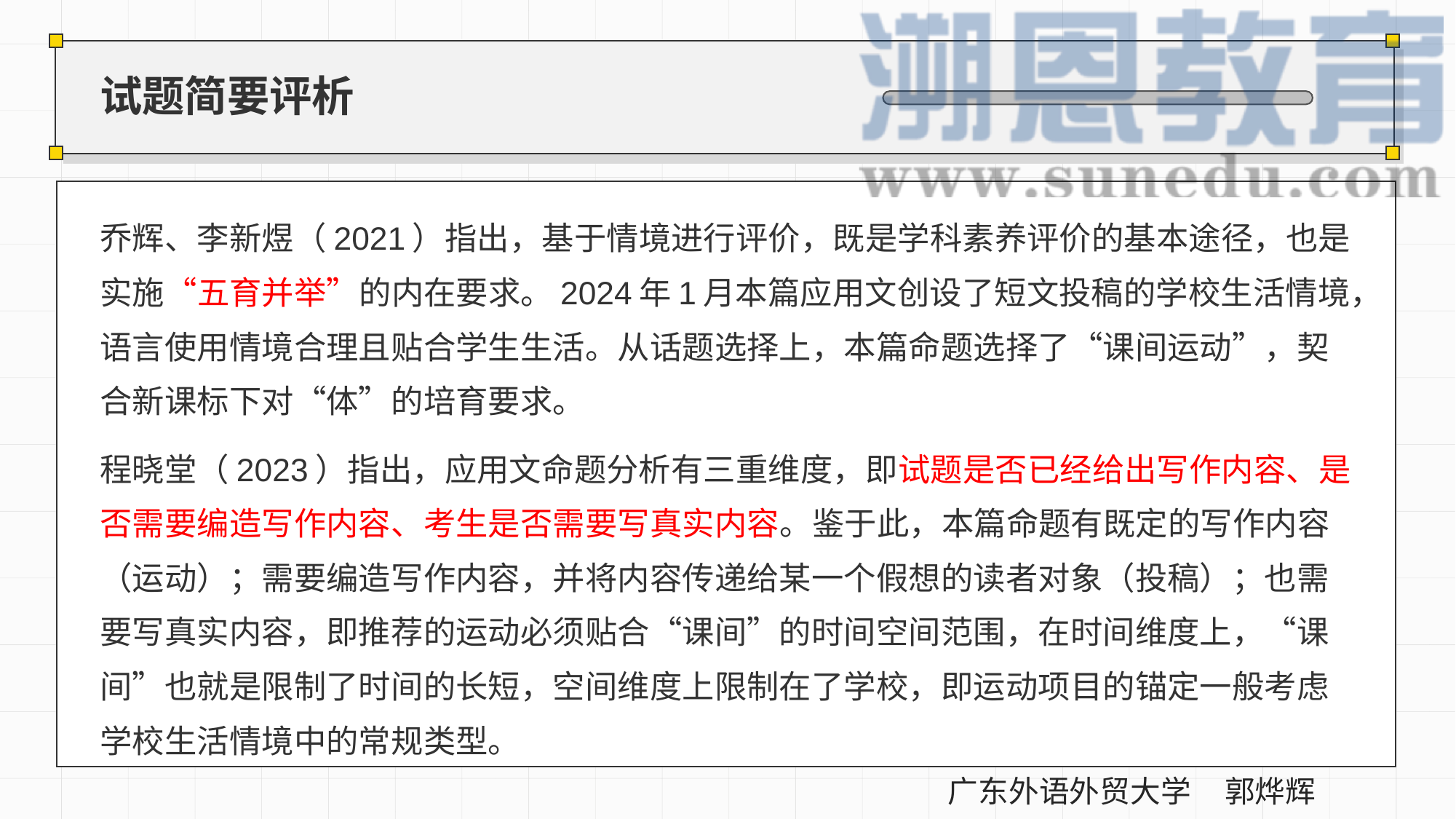

# 试题简要评析
乔辉、李新煜（2021）指出，基于情境进行评价，既是学科素养评价的基本途径，也是实施“五育并举”的内在要求。2024年1月本篇应用文创设了短文投稿的学校生活情境，语言使用情境合理且贴合学生生活。从话题选择上，本篇命题选择了“课间运动”，契合新课标下对“体”的培育要求。
程晓堂（2023）指出，应用文命题分析有三重维度，即试题是否已经给出写作内容、是否需要编造写作内容、考生是否需要写真实内容。鉴于此，本篇命题有既定的写作内容（运动）；需要编造写作内容，并将内容传递给某一个假想的读者对象（投稿）；也需要写真实内容，即推荐的运动必须贴合“课间”的时间空间范围，在时间维度上，“课间”也就是限制了时间的长短，空间维度上限制在了学校，即运动项目的锚定一般考虑学校生活情境中的常规类型。
广东外语外贸大学     郭烨辉